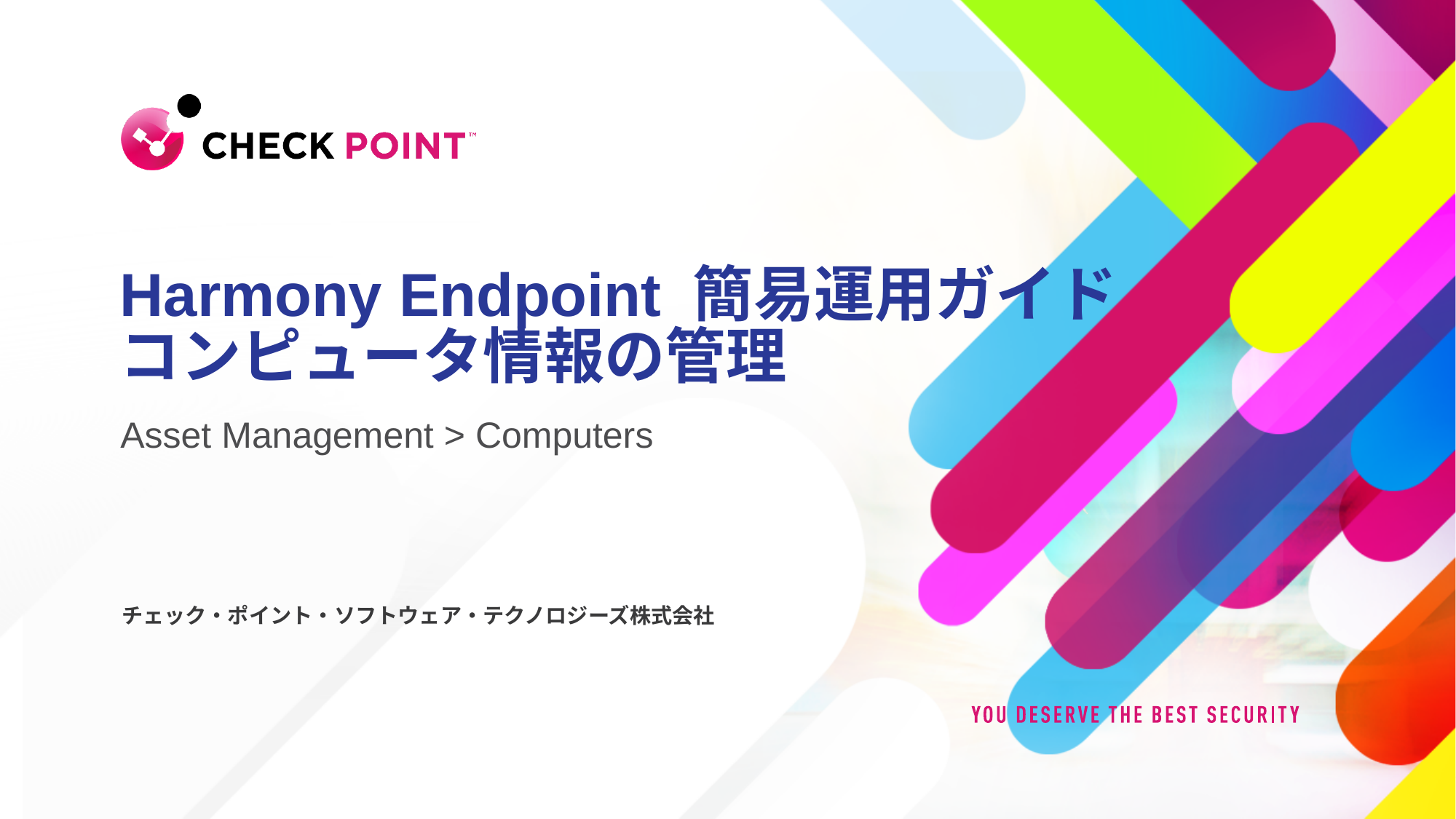

Harmony Endpoint 簡易運用ガイド
コンピュータ情報の管理
Asset Management > Computers
チェック・ポイント・ソフトウェア・テクノロジーズ株式会社